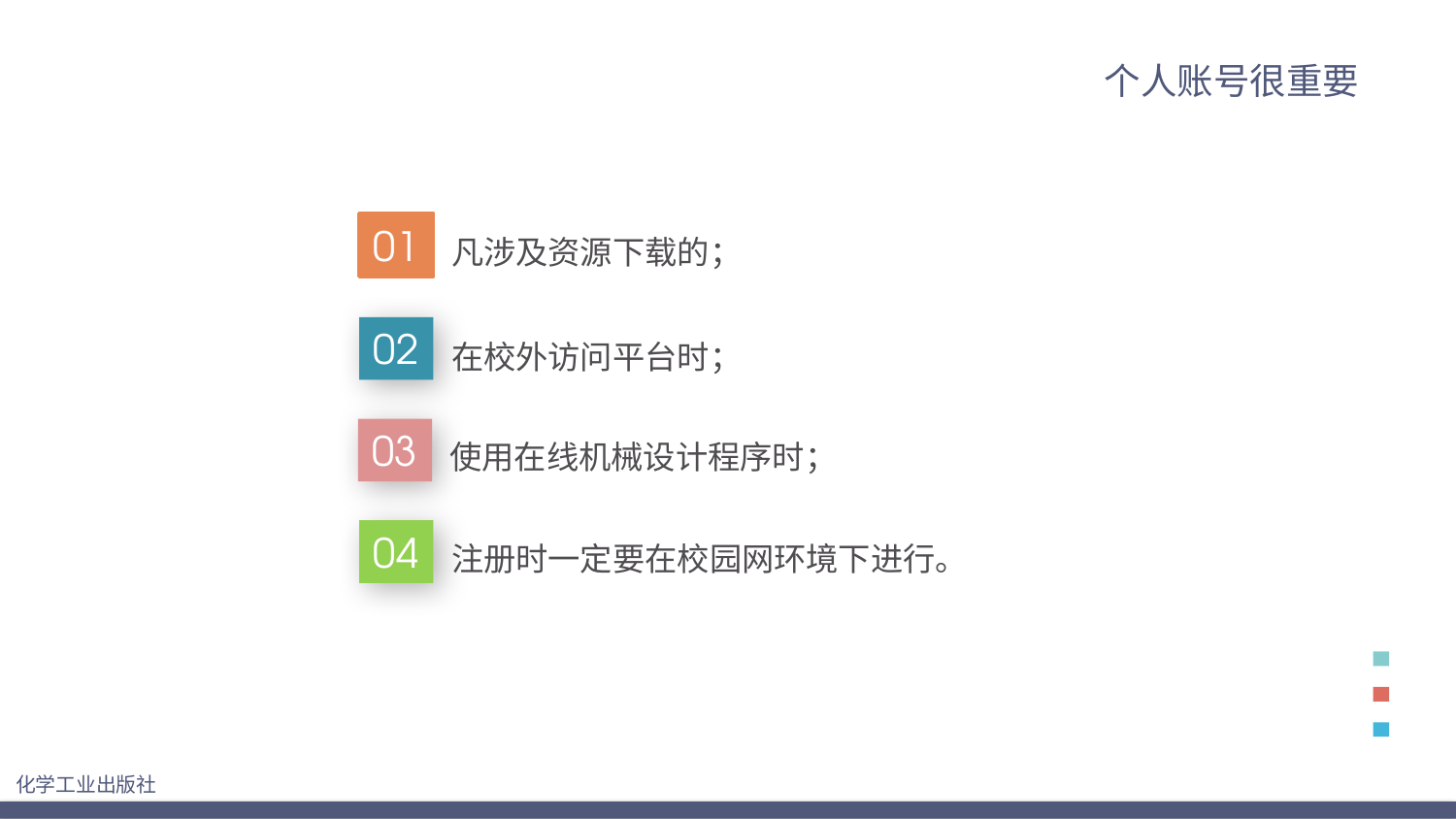

个人账号很重要
凡涉及资源下载的；
01
在校外访问平台时；
02
使用在线机械设计程序时；
03
注册时一定要在校园网环境下进行。
04

化学工业出版社